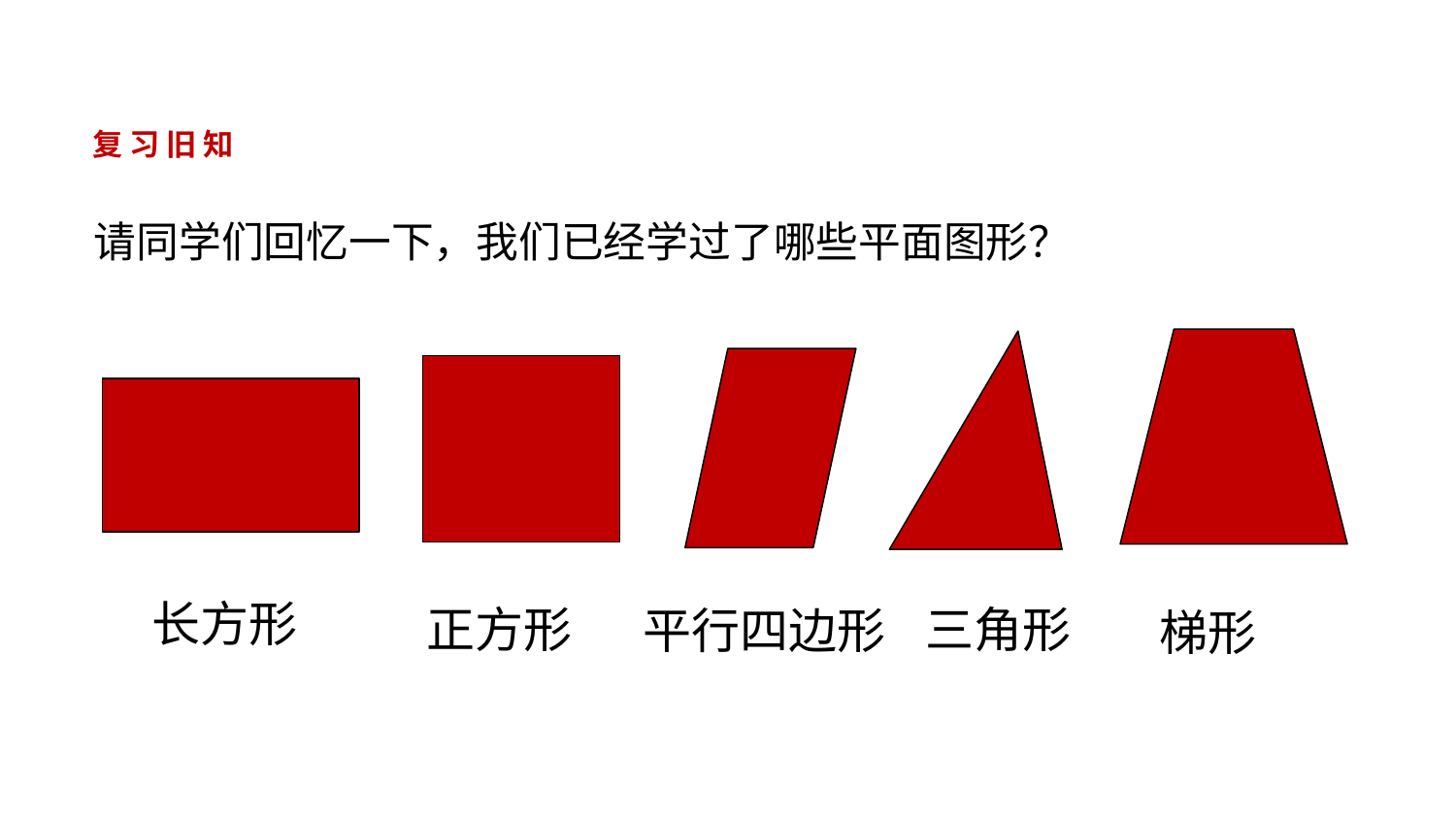

复 习 旧 知
请同学们回忆一下，我们已经学过了哪些平面图形？

长方形
正方形
三角形
平行四边形
梯形